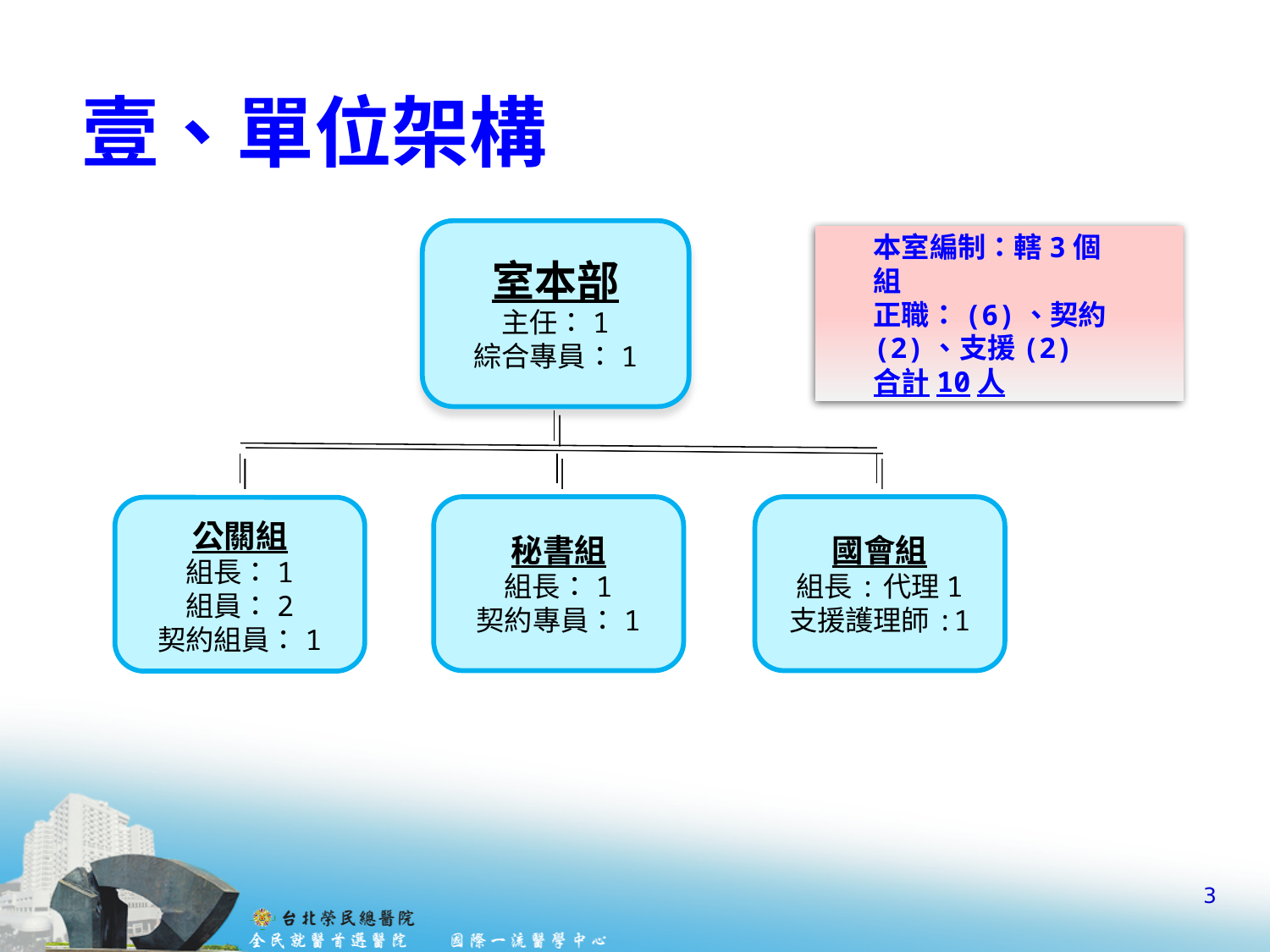

# 壹、單位架構
室本部
主任：1
綜合專員：1
本室編制：轄3個組
正職：(6)、契約(2)、支援(2)
合計10人

秘書組
組長：1
契約專員：1

國會組
組長:代理1
支援護理師:1

公關組
組長：1
組員：2
契約組員：1

3